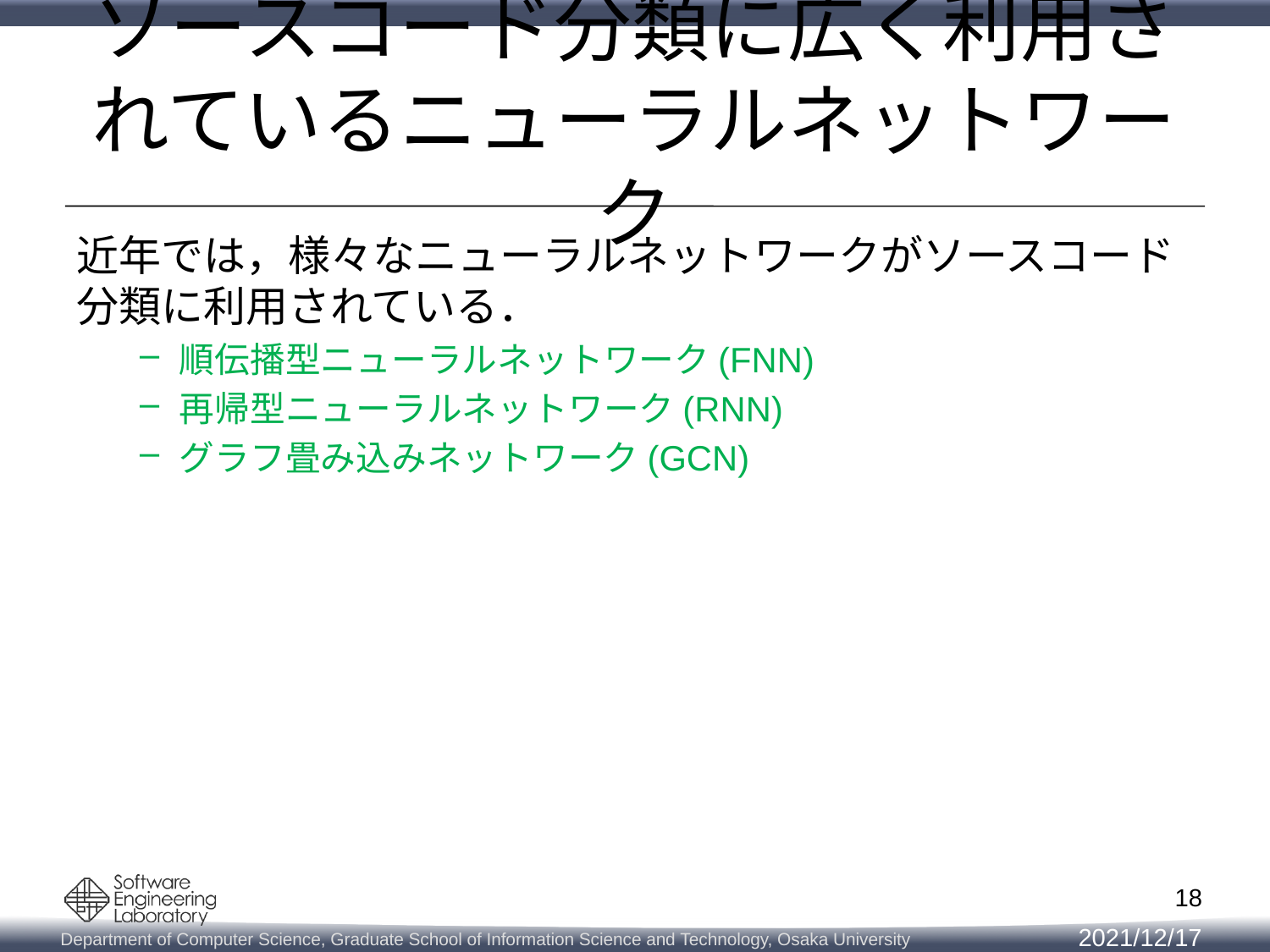

# ソースコード分類に広く利用されているニューラルネットワーク
近年では，様々なニューラルネットワークがソースコード分類に利用されている．
順伝播型ニューラルネットワーク(FNN)
再帰型ニューラルネットワーク(RNN)
グラフ畳み込みネットワーク(GCN)

18
2021/12/17